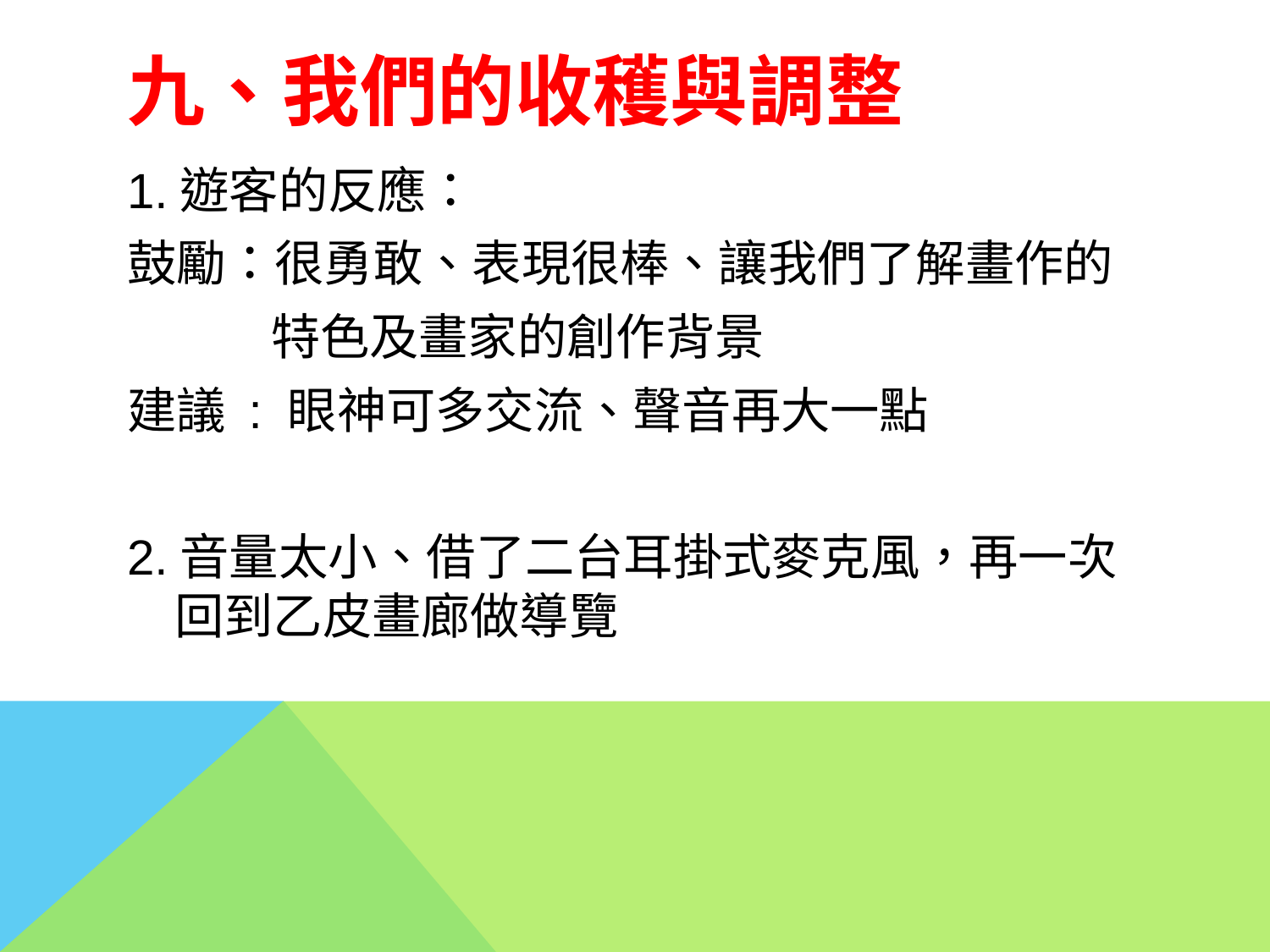

# 九、我們的收穫與調整
1.遊客的反應：
鼓勵：很勇敢、表現很棒、讓我們了解畫作的
            特色及畫家的創作背景
建議 : 眼神可多交流、聲音再大一點

2.音量太小、借了二台耳掛式麥克風，再一次回到乙皮畫廊做導覽